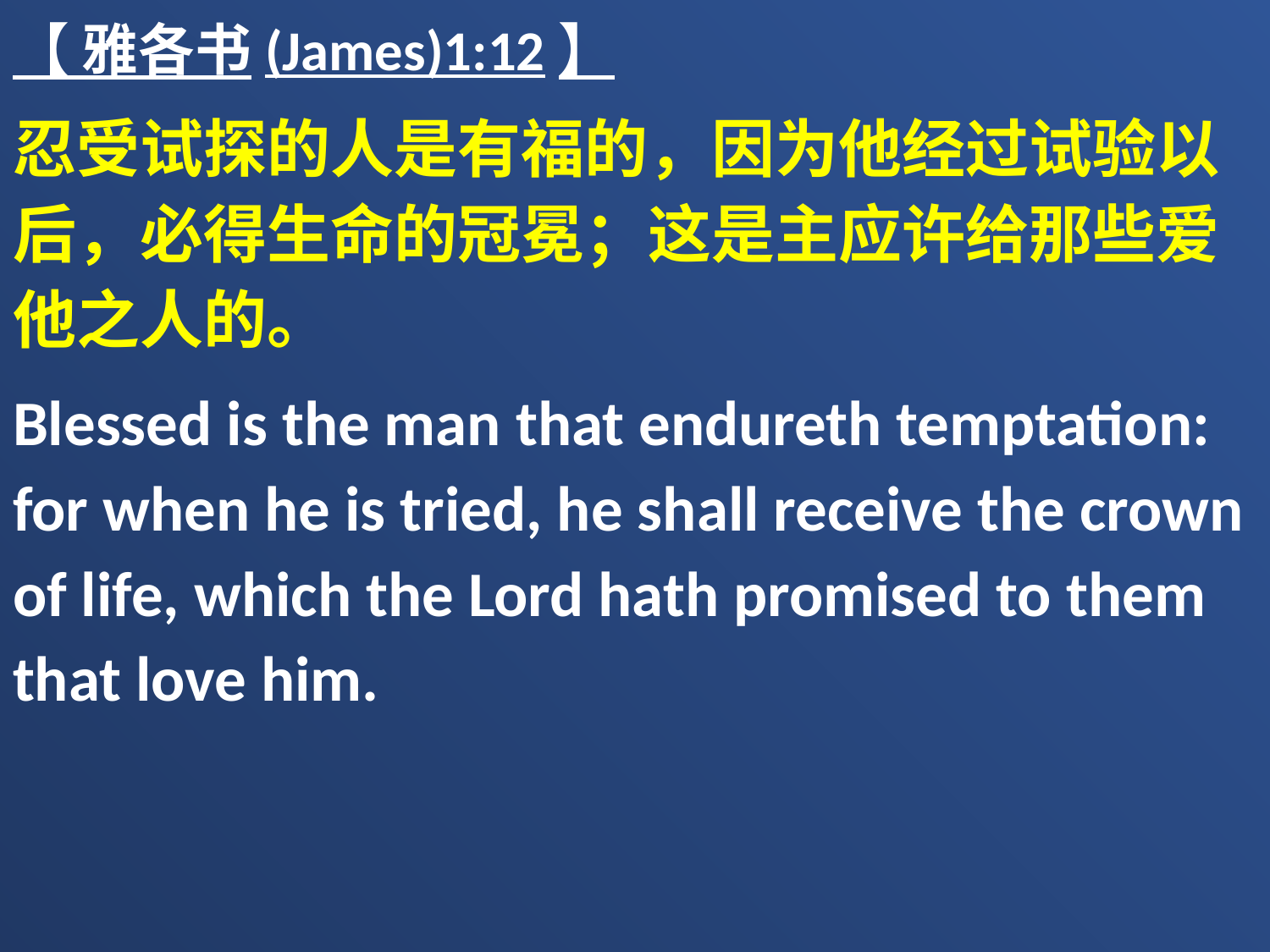

【 雅各书(James)1:12】
忍受试探的人是有福的，因为他经过试验以后，必得生命的冠冕；这是主应许给那些爱他之人的。
Blessed is the man that endureth temptation: for when he is tried, he shall receive the crown of life, which the Lord hath promised to them that love him.